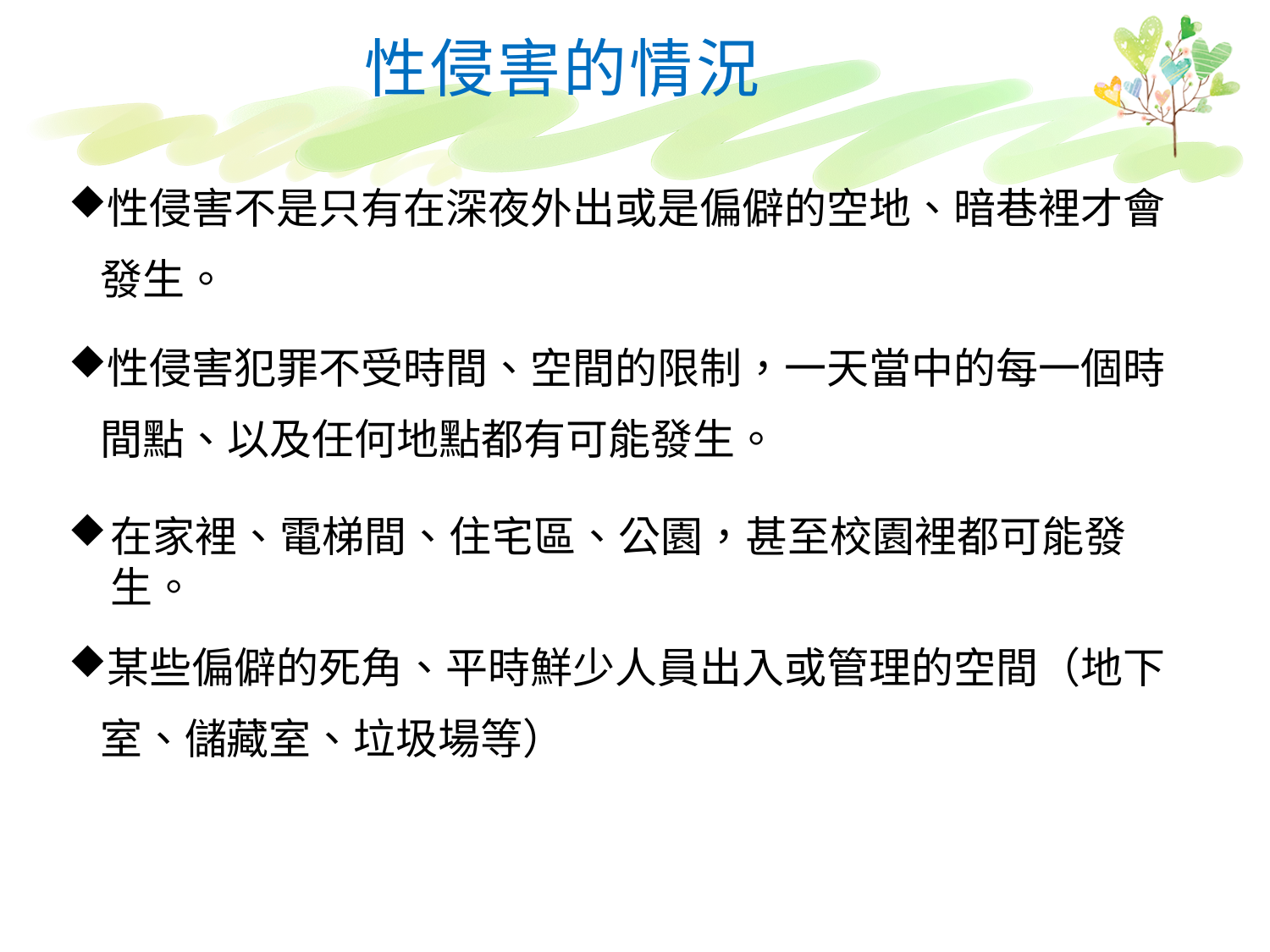

# 性侵害的情況
性侵害不是只有在深夜外出或是偏僻的空地、暗巷裡才會 發生。
性侵害犯罪不受時間、空間的限制，一天當中的每一個時 間點、以及任何地點都有可能發生。
在家裡、電梯間、住宅區、公園，甚至校園裡都可能發生。
某些偏僻的死角、平時鮮少人員出入或管理的空間（地下 室、儲藏室、垃圾場等）
13